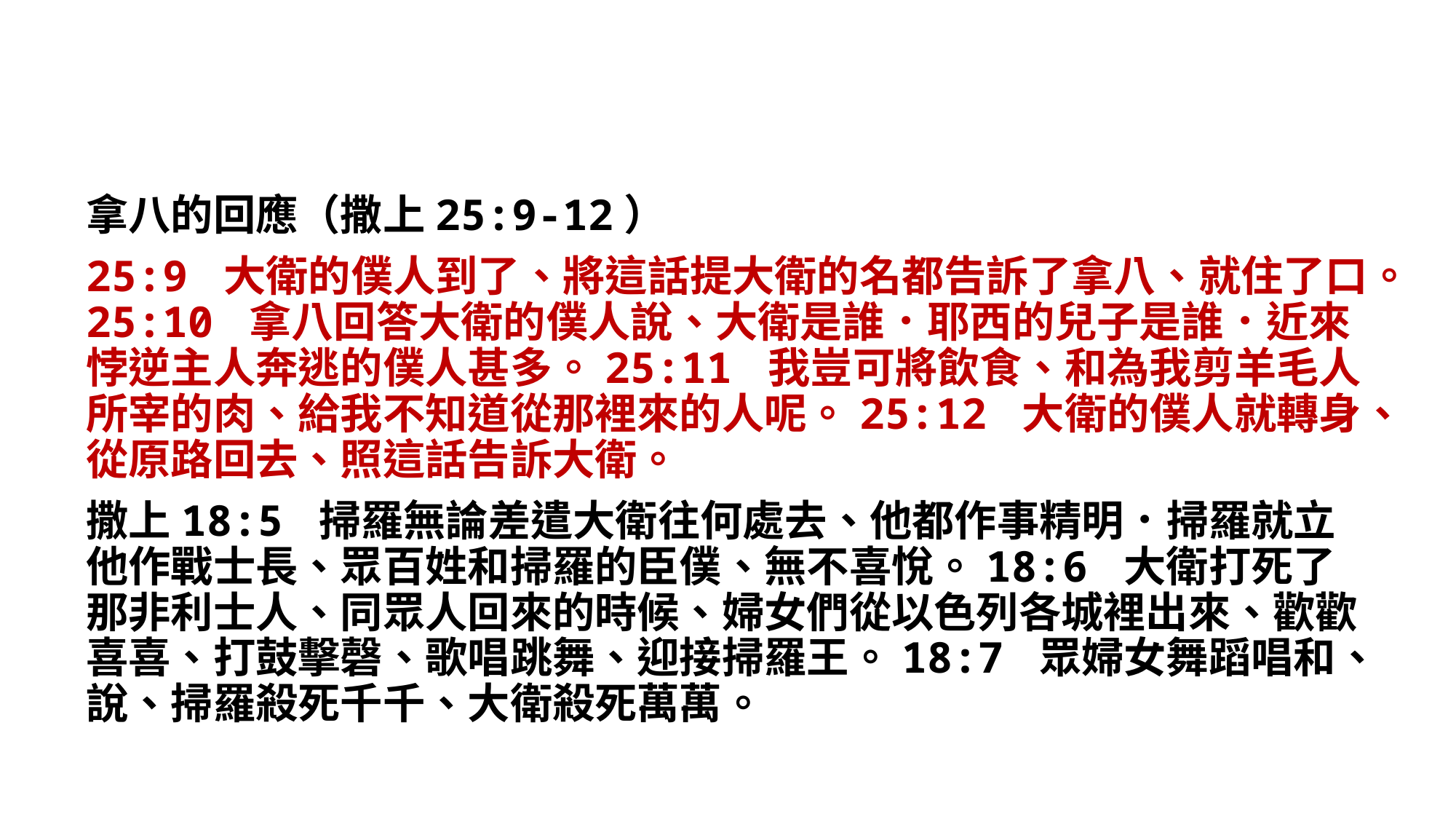

拿八的回應（撒上25:9-12）
25:9 大衛的僕人到了、將這話提大衛的名都告訴了拿八、就住了口。25:10 拿八回答大衛的僕人說、大衛是誰．耶西的兒子是誰．近來悖逆主人奔逃的僕人甚多。25:11 我豈可將飲食、和為我剪羊毛人所宰的肉、給我不知道從那裡來的人呢。25:12 大衛的僕人就轉身、從原路回去、照這話告訴大衛。
撒上18:5 掃羅無論差遣大衛往何處去、他都作事精明．掃羅就立他作戰士長、眾百姓和掃羅的臣僕、無不喜悅。18:6 大衛打死了那非利士人、同眾人回來的時候、婦女們從以色列各城裡出來、歡歡喜喜、打鼓擊磬、歌唱跳舞、迎接掃羅王。18:7 眾婦女舞蹈唱和、說、掃羅殺死千千、大衛殺死萬萬。